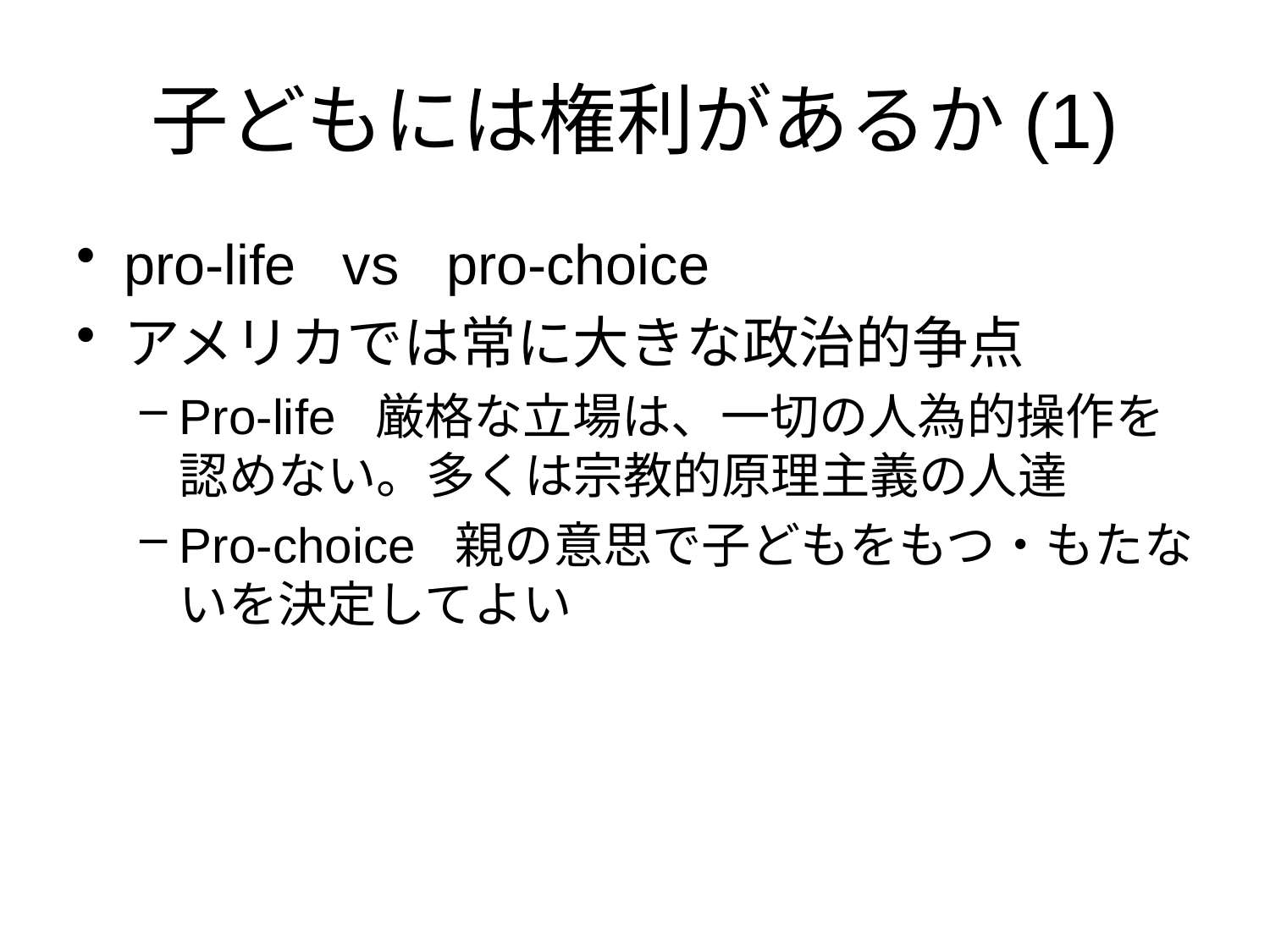

# 子どもには権利があるか(1)
pro-life   vs   pro-choice
アメリカでは常に大きな政治的争点
Pro-life  厳格な立場は、一切の人為的操作を認めない。多くは宗教的原理主義の人達
Pro-choice  親の意思で子どもをもつ・もたないを決定してよい